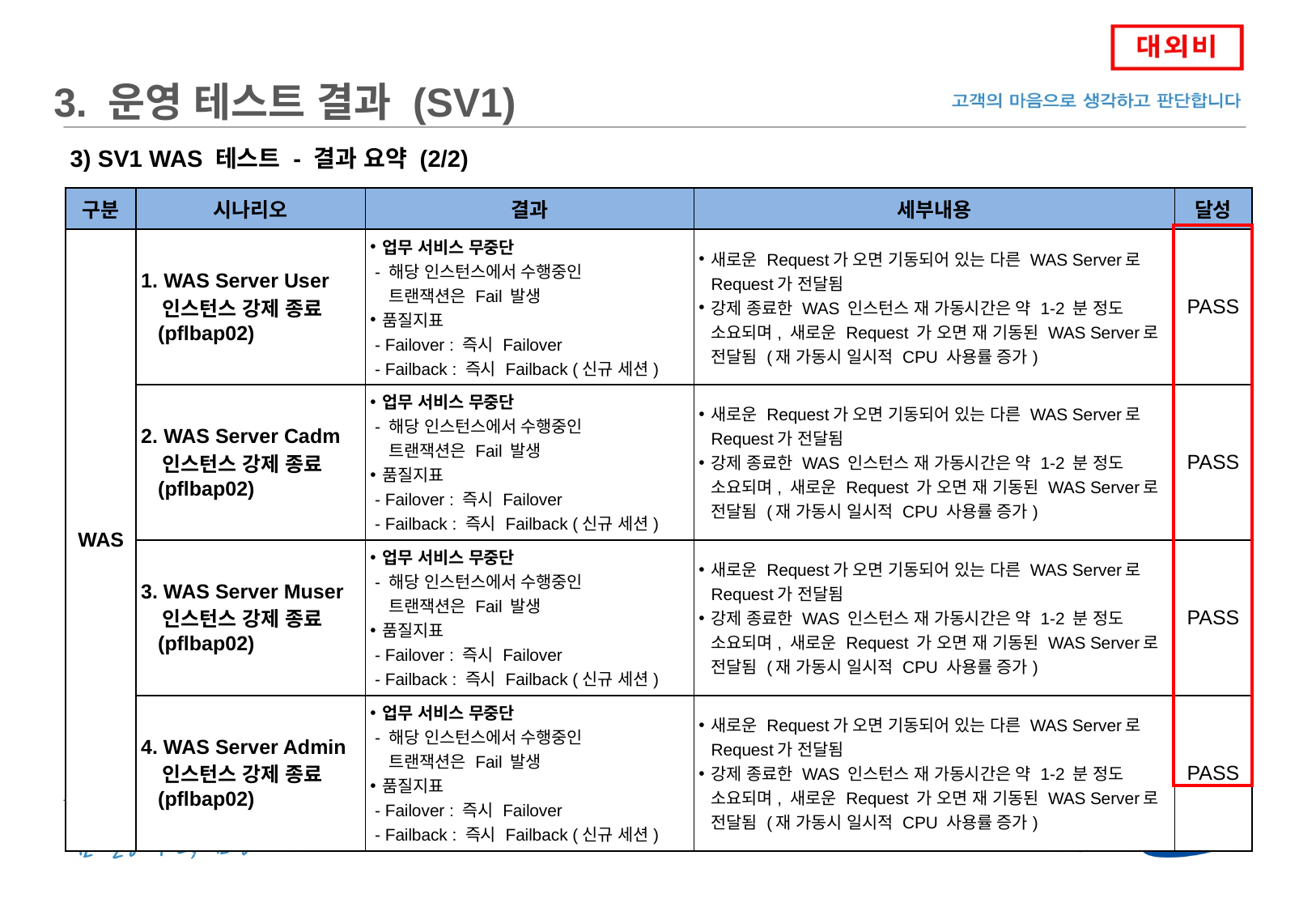

3. 운영 테스트 결과 (SV1)
3) SV1 WAS 테스트 - 결과 요약 (2/2)
| 구분 | 시나리오 | 결과 | 세부내용 | 달성 |
| --- | --- | --- | --- | --- |
| WAS | 1. WAS Server User 인스턴스 강제 종료 (pflbap02) | 업무 서비스 무중단 - 해당 인스턴스에서 수행중인 트랜잭션은 Fail 발생 품질지표 - Failover : 즉시 Failover - Failback : 즉시 Failback (신규 세션) | 새로운 Request가 오면 기동되어 있는 다른 WAS Server로 Request가 전달됨 강제 종료한 WAS 인스턴스 재 가동시간은 약 1-2 분 정도 소요되며, 새로운 Request 가 오면 재 기동된 WAS Server로 전달됨 (재 가동시 일시적 CPU 사용률 증가) | PASS |
|  | 2. WAS Server Cadm 인스턴스 강제 종료 (pflbap02) | 업무 서비스 무중단 - 해당 인스턴스에서 수행중인 트랜잭션은 Fail 발생 품질지표 - Failover : 즉시 Failover - Failback : 즉시 Failback (신규 세션) | 새로운 Request가 오면 기동되어 있는 다른 WAS Server로 Request가 전달됨 강제 종료한 WAS 인스턴스 재 가동시간은 약 1-2 분 정도 소요되며, 새로운 Request 가 오면 재 기동된 WAS Server로 전달됨 (재 가동시 일시적 CPU 사용률 증가) | PASS |
|  | 3. WAS Server Muser 인스턴스 강제 종료 (pflbap02) | 업무 서비스 무중단 - 해당 인스턴스에서 수행중인 트랜잭션은 Fail 발생 품질지표 - Failover : 즉시 Failover - Failback : 즉시 Failback (신규 세션) | 새로운 Request가 오면 기동되어 있는 다른 WAS Server로 Request가 전달됨 강제 종료한 WAS 인스턴스 재 가동시간은 약 1-2 분 정도 소요되며, 새로운 Request 가 오면 재 기동된 WAS Server로 전달됨 (재 가동시 일시적 CPU 사용률 증가) | PASS |
|  | 4. WAS Server Admin 인스턴스 강제 종료 (pflbap02) | 업무 서비스 무중단 - 해당 인스턴스에서 수행중인 트랜잭션은 Fail 발생 품질지표 - Failover : 즉시 Failover - Failback : 즉시 Failback (신규 세션) | 새로운 Request가 오면 기동되어 있는 다른 WAS Server로 Request가 전달됨 강제 종료한 WAS 인스턴스 재 가동시간은 약 1-2 분 정도 소요되며, 새로운 Request 가 오면 재 기동된 WAS Server로 전달됨 (재 가동시 일시적 CPU 사용률 증가) | PASS |